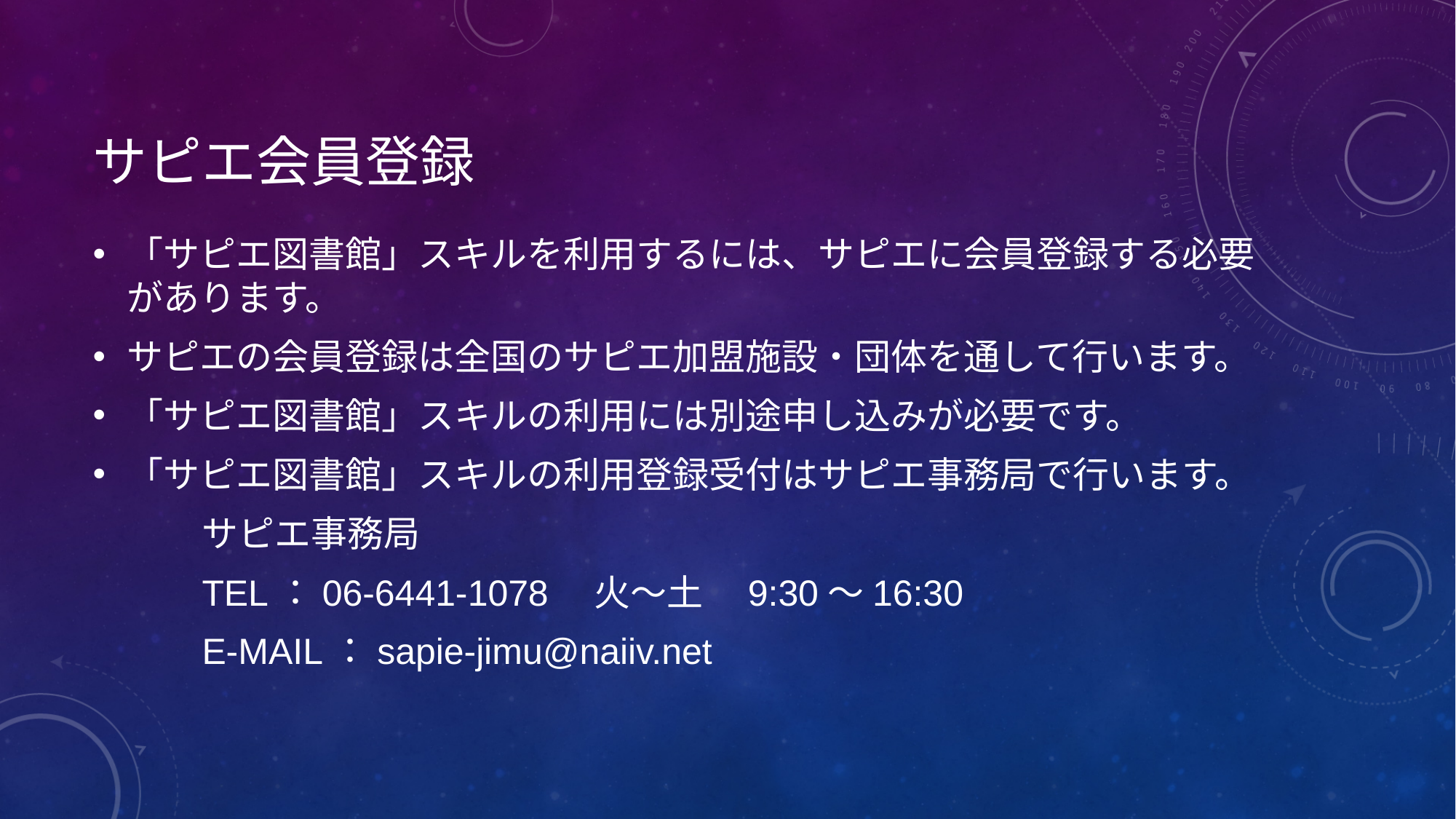

# サピエ会員登録
「サピエ図書館」スキルを利用するには、サピエに会員登録する必要があります。
サピエの会員登録は全国のサピエ加盟施設・団体を通して行います。
「サピエ図書館」スキルの利用には別途申し込みが必要です。
「サピエ図書館」スキルの利用登録受付はサピエ事務局で行います。
	サピエ事務局
	TEL：06-6441-1078　火～土　9:30～16:30
	E-MAIL：sapie-jimu@naiiv.net